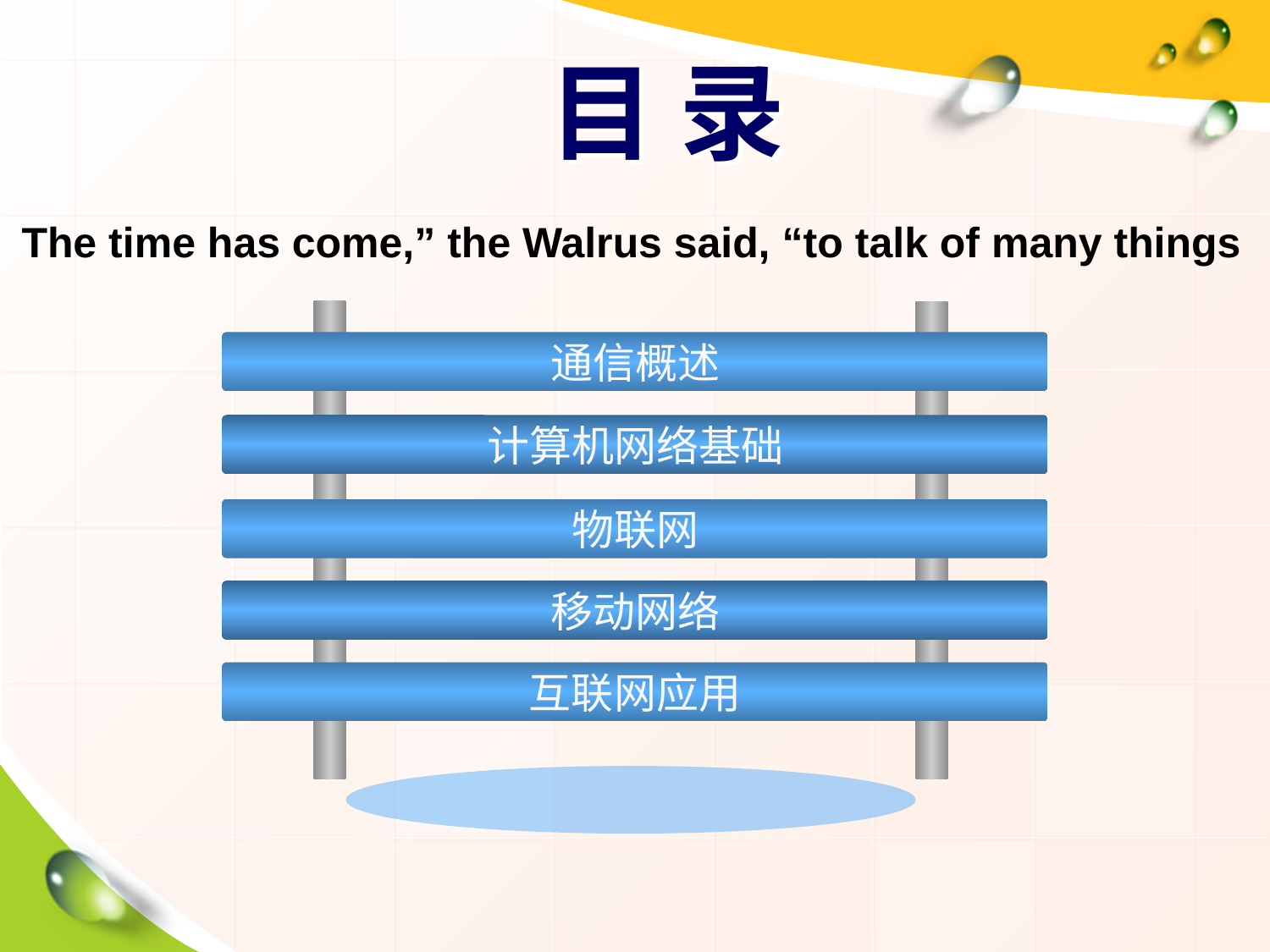

# 目 录
The time has come,” the Walrus said, “to talk of many things

通信概述
计算机网络基础
物联网
移动网络
互联网应用